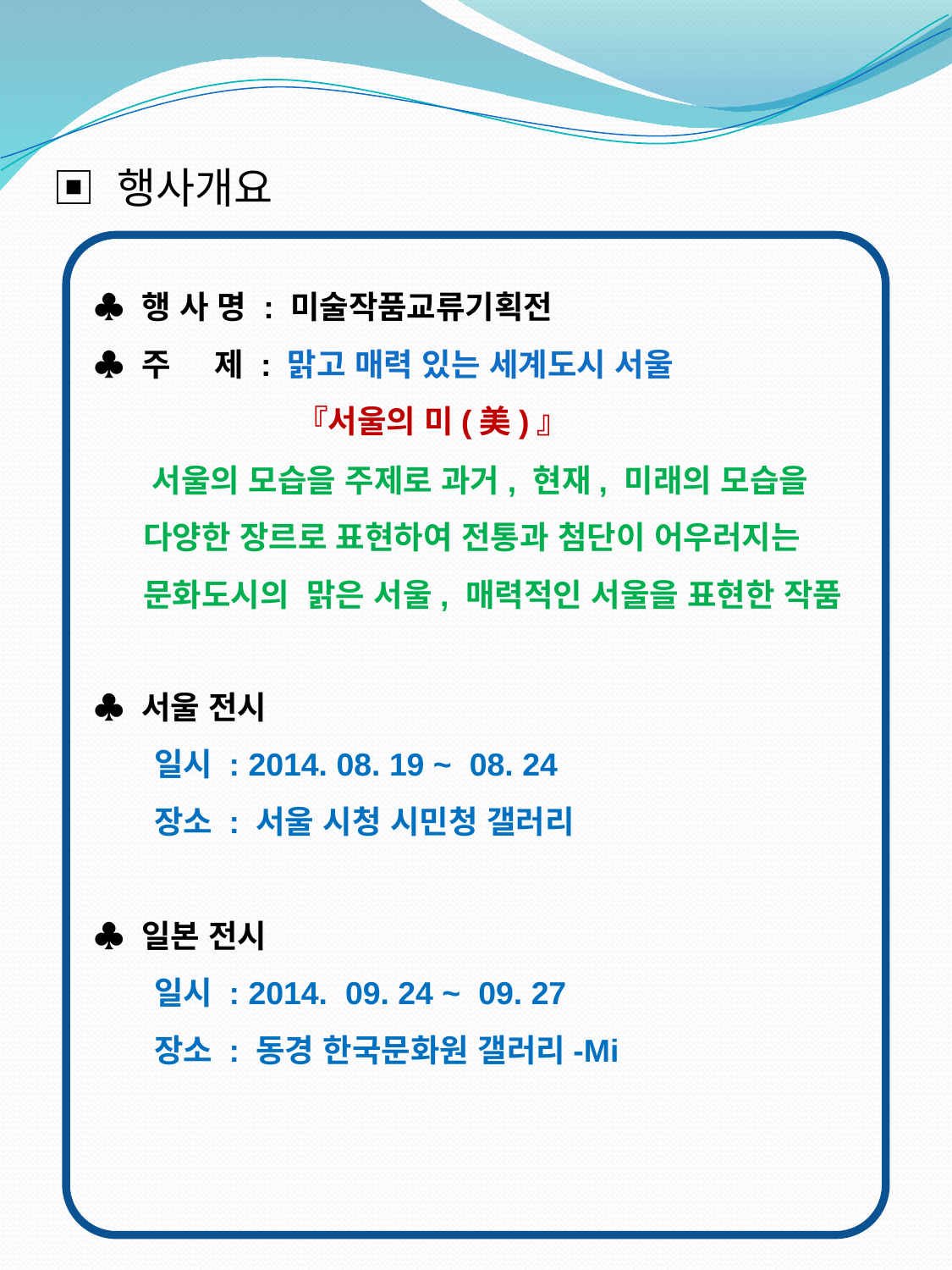

▣ 행사개요

♣ 행 사 명 : 미술작품교류기획전
♣ 주     제 : 맑고 매력 있는 세계도시 서울
                      『서울의 미(美)』

♣ 서울 전시
      일시 : 2014. 08. 19 ~  08. 24
      장소 : 서울 시청 시민청 갤러리

♣ 일본 전시
      일시 : 2014.  09. 24 ~  09. 27
      장소 : 동경 한국문화원 갤러리-Mi

    서울의 모습을 주제로 과거, 현재, 미래의 모습을
   다양한 장르로 표현하여 전통과 첨단이 어우러지는
   문화도시의  맑은 서울, 매력적인 서울을 표현한 작품